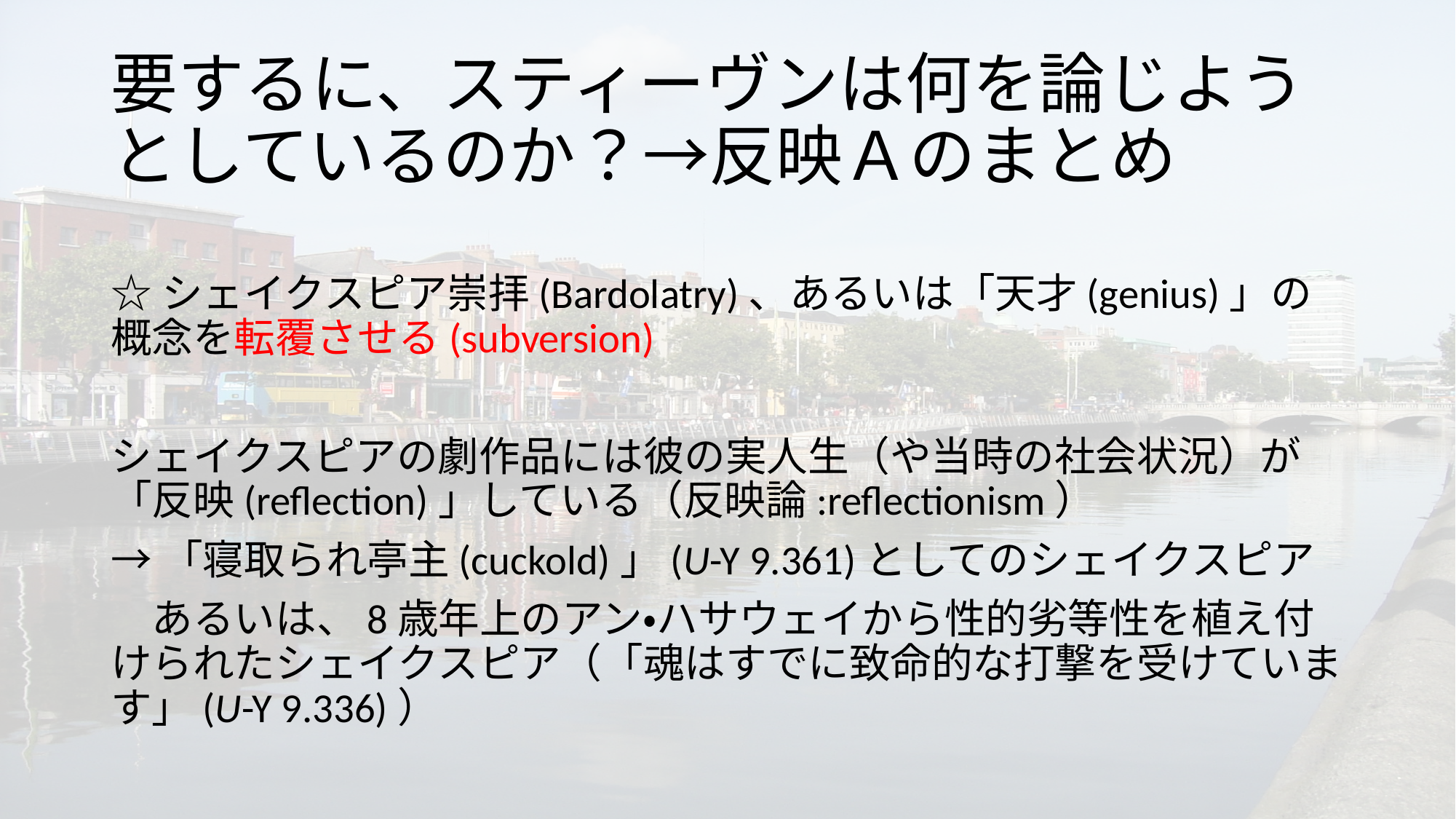

# 要するに、スティーヴンは何を論じようとしているのか？→反映Ａのまとめ
☆シェイクスピア崇拝(Bardolatry)、あるいは「天才(genius)」の概念を転覆させる(subversion)

シェイクスピアの劇作品には彼の実人生（や当時の社会状況）が「反映(reflection)」している（反映論:reflectionism）
→「寝取られ亭主(cuckold)」(U-Y 9.361)としてのシェイクスピア
　あるいは、8歳年上のアン・ハサウェイから性的劣等性を植え付けられたシェイクスピア（「魂はすでに致命的な打撃を受けています」(U-Y 9.336)）